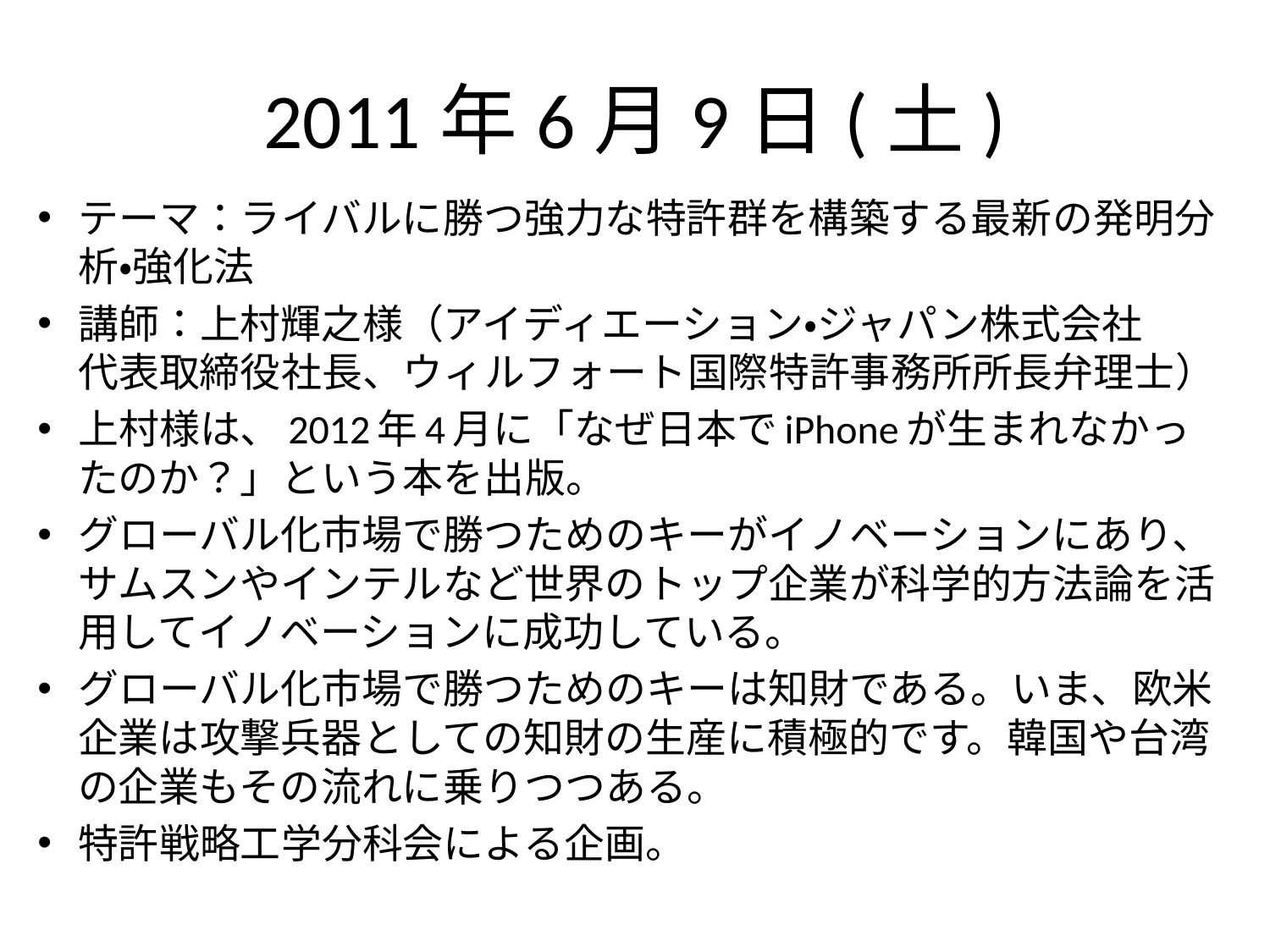

# 2011年6月9日(土)
テーマ：ライバルに勝つ強力な特許群を構築する最新の発明分析・強化法
講師：上村輝之様（アイディエーション・ジャパン株式会社　代表取締役社長、ウィルフォート国際特許事務所所長弁理士）
上村様は、2012年4月に「なぜ日本でiPhoneが生まれなかったのか？」という本を出版。
グローバル化市場で勝つためのキーがイノベーションにあり、サムスンやインテルなど世界のトップ企業が科学的方法論を活用してイノベーションに成功している。
グローバル化市場で勝つためのキーは知財である。いま、欧米企業は攻撃兵器としての知財の生産に積極的です。韓国や台湾の企業もその流れに乗りつつある。
特許戦略工学分科会による企画。